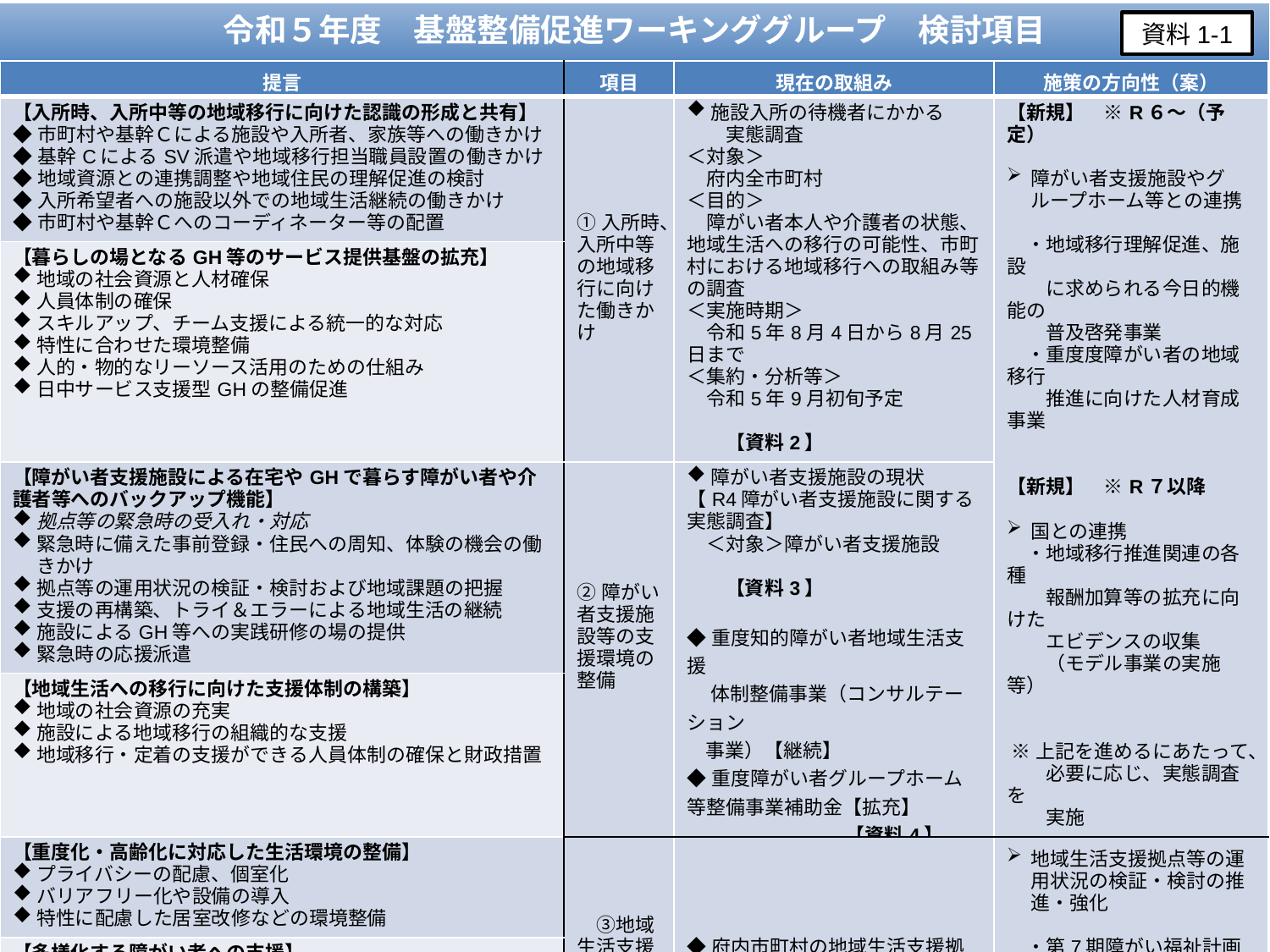

令和５年度　基盤整備促進ワーキンググループ　検討項目
資料1-1
| 提言 | 項目 | 現在の取組み | 施策の方向性（案） |
| --- | --- | --- | --- |
| 【入所時、入所中等の地域移行に向けた認識の形成と共有】 ◆市町村や基幹Ｃによる施設や入所者、家族等への働きかけ ◆基幹CによるSV派遣や地域移行担当職員設置の働きかけ ◆地域資源との連携調整や地域住民の理解促進の検討 ◆入所希望者への施設以外での地域生活継続の働きかけ ◆市町村や基幹Ｃへのコーディネーター等の配置 | ①入所時、入所中等の地域移行に向けた働きかけ | 施設入所の待機者にかかる 　　実態調査 ＜対象＞ 　府内全市町村 ＜目的＞ 　障がい者本人や介護者の状態、地域生活への移行の可能性、市町村における地域移行への取組み等の調査 ＜実施時期＞ 　令和5年8月4日から8月25日まで ＜集約・分析等＞ 　令和5年9月初旬予定 　　　　　　　　　　　　　　　　　【資料2】 | 【新規】　※R６～（予定） 障がい者支援施設やグループホーム等との連携 　・地域移行理解促進、施設 　　に求められる今日的機能の　 　　普及啓発事業 　・重度度障がい者の地域移行　 　　推進に向けた人材育成事業 【新規】　※R７以降 国との連携 　・地域移行推進関連の各種 　　報酬加算等の拡充に向けた 　　エビデンスの収集 　　（モデル事業の実施 等） 　　 ※上記を進めるにあたって、 　　必要に応じ、実態調査を 　　実施 |
| 【暮らしの場となるGH等のサービス提供基盤の拡充】 地域の社会資源と人材確保 人員体制の確保 スキルアップ、チーム支援による統一的な対応 特性に合わせた環境整備 人的・物的なリーソース活用のための仕組み 日中サービス支援型GHの整備促進 |  |  |  |
| 【障がい者支援施設による在宅やGHで暮らす障がい者や介護者等へのバックアップ機能】 拠点等の緊急時の受入れ・対応 緊急時に備えた事前登録・住民への周知、体験の機会の働きかけ 拠点等の運用状況の検証・検討および地域課題の把握 支援の再構築、トライ＆エラーによる地域生活の継続 施設によるGH等への実践研修の場の提供 緊急時の応援派遣 | ②障がい者支援施設等の支援環境の整備 | 障がい者支援施設の現状 【R4障がい者支援施設に関する実態調査】　 　＜対象＞障がい者支援施設 　　　　　　　　　　　　　　　　　【資料3】 ◆重度知的障がい者地域生活支援　 　 体制整備事業（コンサルテーション 事業）【継続】 ◆重度障がい者グループホーム等整備事業補助金【拡充】 　 【資料4】 |  |
| 【地域生活への移行に向けた支援体制の構築】 地域の社会資源の充実 施設による地域移行の組織的な支援 地域移行・定着の支援ができる人員体制の確保と財政措置 |  |  |  |
| 【重度化・高齢化に対応した生活環境の整備】 プライバシーの配慮、個室化 バリアフリー化や設備の導入 特性に配慮した居室改修などの環境整備 | ③地域生活支援拠点等の充実・強化 | ◆府内市町村の地域生活支援拠点等の整備、機能推進 【資料5】 | 地域生活支援拠点等の運用状況の検証・検討の推進・強化 　・第7期障がい福祉計画への 　　位置付け 　・検証・検討状況の見える化 　・好事例の横展開 |
| 【多様化する障がい者への支援】 視覚化・構造化、リハビリなど専門的人材の登用、SVを受ける機会の確保、チームアプローチによる統一した支援等の支援力強化 GHにおいても可能となる地域生活支援の組み立て 通院等支援と日中サービスの両立および日中サービスに代わる報酬 |  |  |  |
1